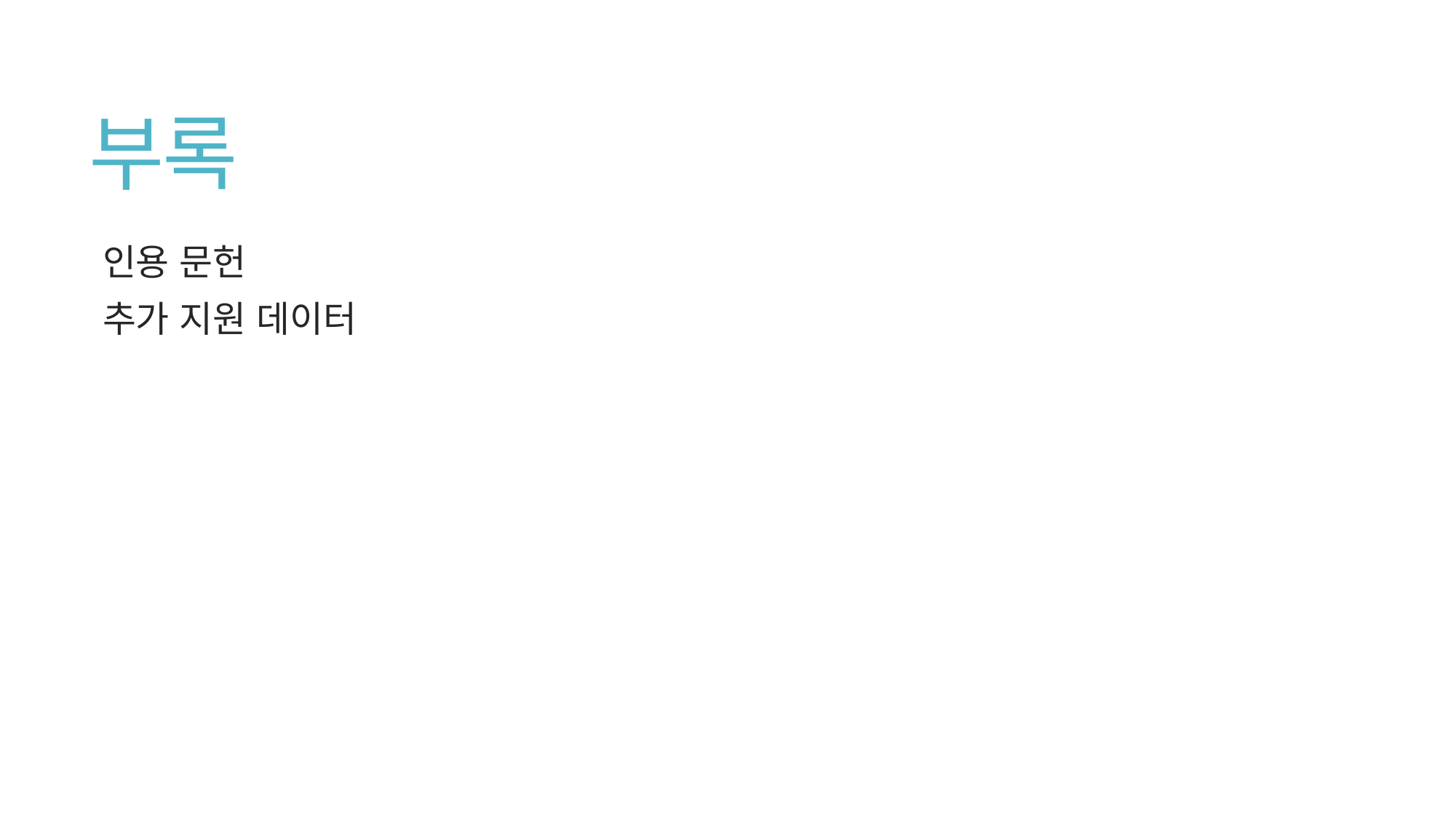

# 부록
인용 문헌
추가 지원 데이터